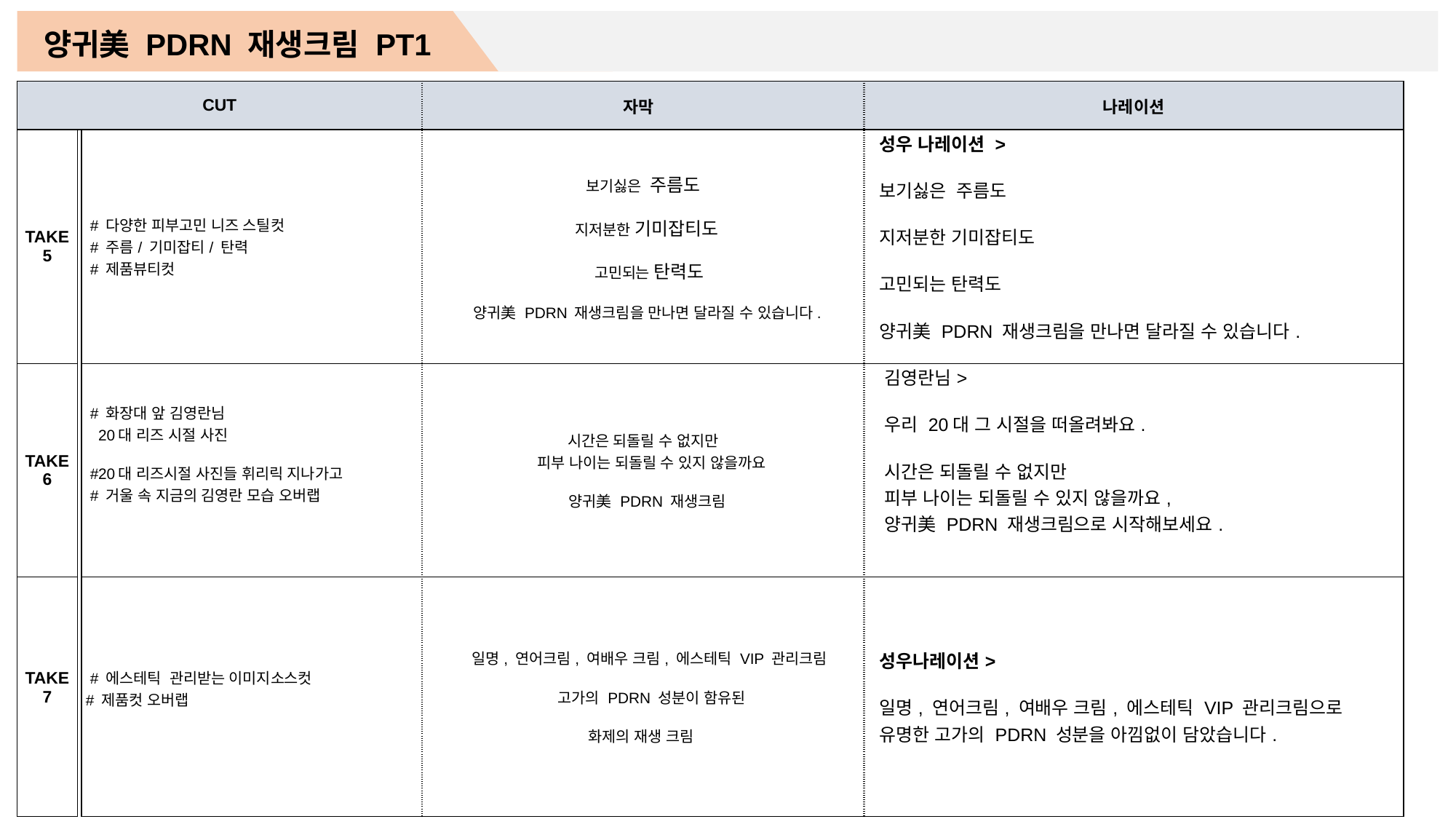

양귀美 PDRN 재생크림 PT1

| CUT |  |  | 자막 | 나레이션 |
| --- | --- | --- | --- | --- |
| TAKE 5 |  | # 다양한 피부고민 니즈 스틸컷 # 주름/ 기미잡티/ 탄력 # 제품뷰티컷 | 보기싫은 주름도 지저분한 기미잡티도 고민되는 탄력도 양귀美 PDRN 재생크림을 만나면 달라질 수 있습니다. | 성우 나레이션 > 보기싫은 주름도 지저분한 기미잡티도 고민되는 탄력도 양귀美 PDRN 재생크림을 만나면 달라질 수 있습니다. |
| TAKE 6 |  | # 화장대 앞 김영란님 20대 리즈 시절 사진 #20대 리즈시절 사진들 휘리릭 지나가고 # 거울 속 지금의 김영란 모습 오버랩 | 시간은 되돌릴 수 없지만 피부 나이는 되돌릴 수 있지 않을까요 양귀美 PDRN 재생크림 | 김영란님> 우리 20대 그 시절을 떠올려봐요. 시간은 되돌릴 수 없지만 피부 나이는 되돌릴 수 있지 않을까요, 양귀美 PDRN 재생크림으로 시작해보세요. |
| TAKE 7 |  | # 에스테틱 관리받는 이미지소스컷 # 제품컷 오버랩 | 일명, 연어크림, 여배우 크림, 에스테틱 VIP 관리크림 고가의 PDRN 성분이 함유된 화제의 재생 크림 | 성우나레이션> 일명, 연어크림, 여배우 크림, 에스테틱 VIP 관리크림으로 유명한 고가의 PDRN 성분을 아낌없이 담았습니다. |